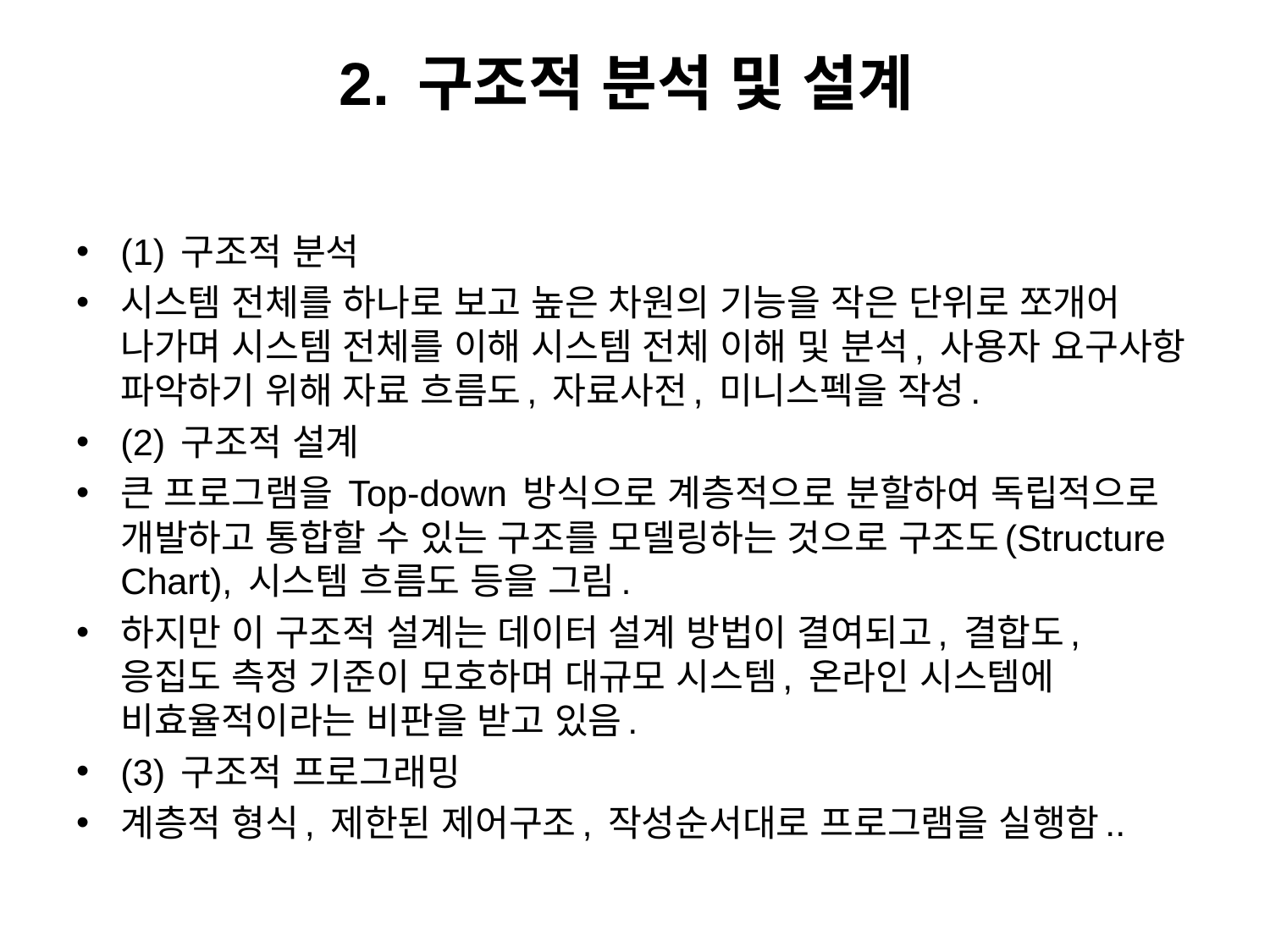

# 2. 구조적 분석 및 설계
(1) 구조적 분석
시스템 전체를 하나로 보고 높은 차원의 기능을 작은 단위로 쪼개어 나가며 시스템 전체를 이해 시스템 전체 이해 및 분석, 사용자 요구사항 파악하기 위해 자료 흐름도, 자료사전, 미니스펙을 작성.
(2) 구조적 설계
큰 프로그램을 Top-down 방식으로 계층적으로 분할하여 독립적으로 개발하고 통합할 수 있는 구조를 모델링하는 것으로 구조도(Structure Chart), 시스템 흐름도 등을 그림.
하지만 이 구조적 설계는 데이터 설계 방법이 결여되고, 결합도, 응집도 측정 기준이 모호하며 대규모 시스템, 온라인 시스템에 비효율적이라는 비판을 받고 있음.
(3) 구조적 프로그래밍
계층적 형식, 제한된 제어구조, 작성순서대로 프로그램을 실행함..